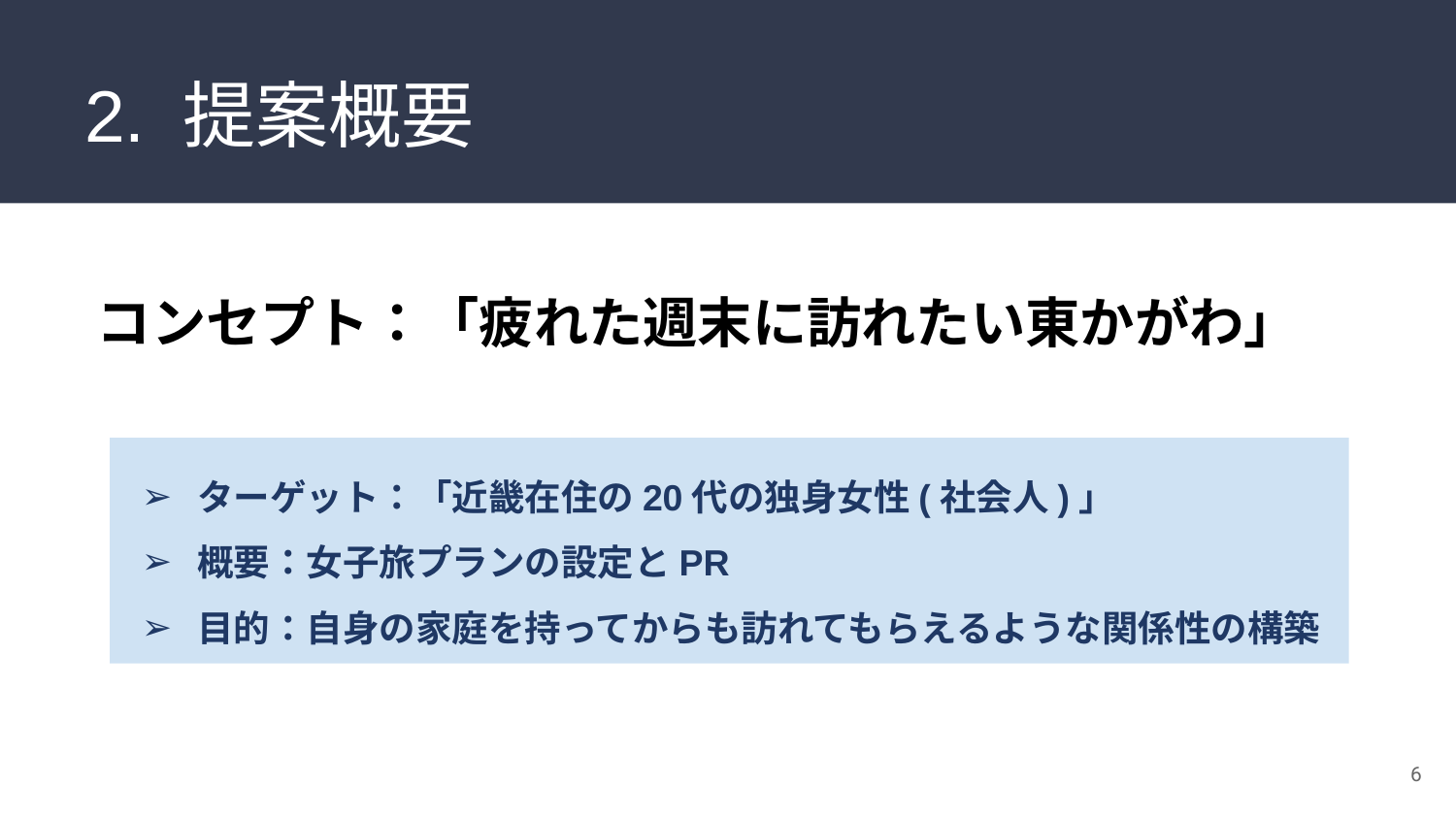

# 2. 提案概要
コンセプト：「疲れた週末に訪れたい東かがわ」
ターゲット：「近畿在住の20代の独身女性(社会人)」
概要：女子旅プランの設定とPR
目的：自身の家庭を持ってからも訪れてもらえるような関係性の構築
6